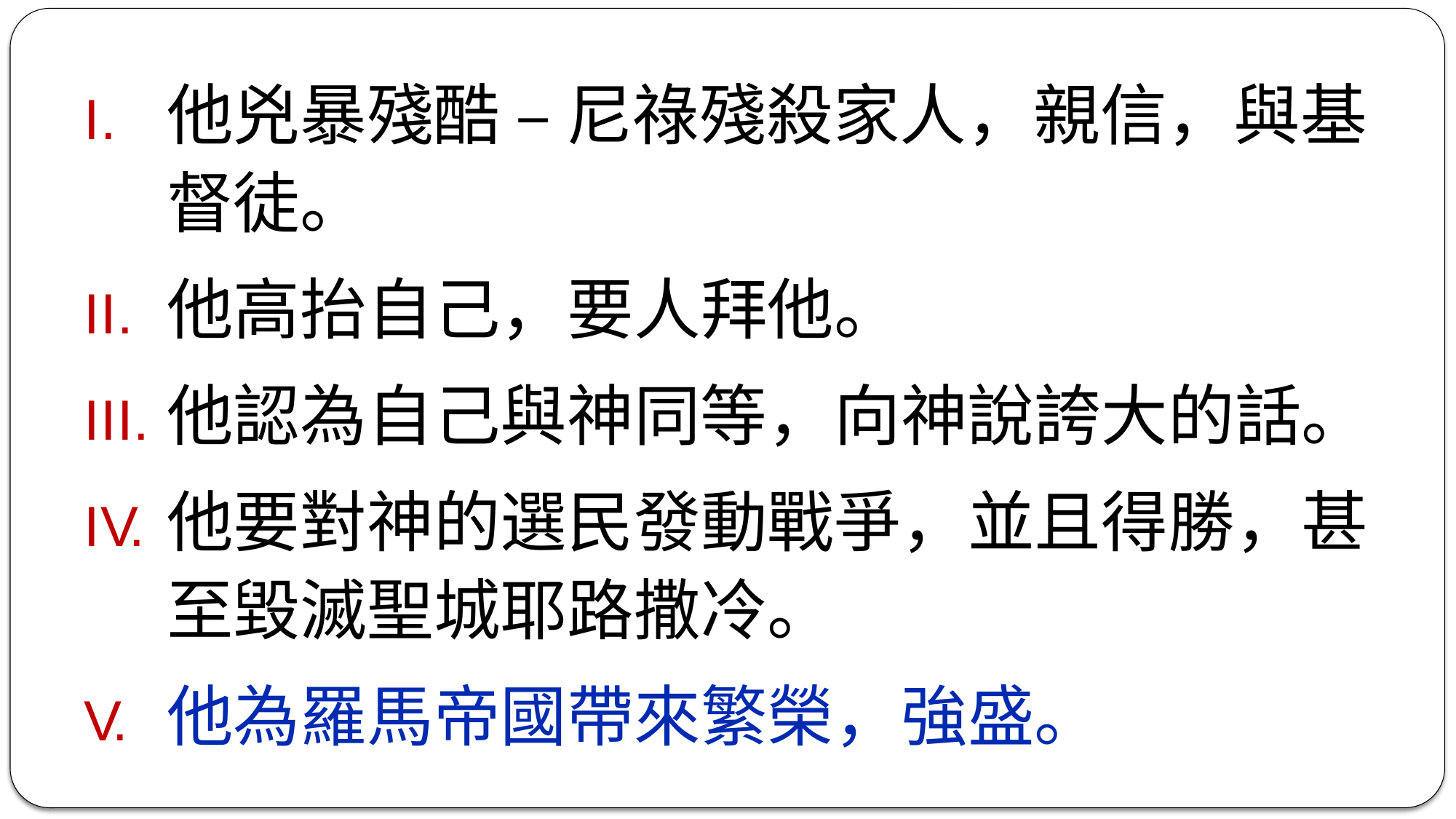

他兇暴殘酷 – 尼祿殘殺家人，親信，與基督徒。
他高抬自己，要人拜他。
他認為自己與神同等，向神說誇大的話。
他要對神的選民發動戰爭，並且得勝，甚至毀滅聖城耶路撒冷。
他為羅馬帝國帶來繁榮，強盛。